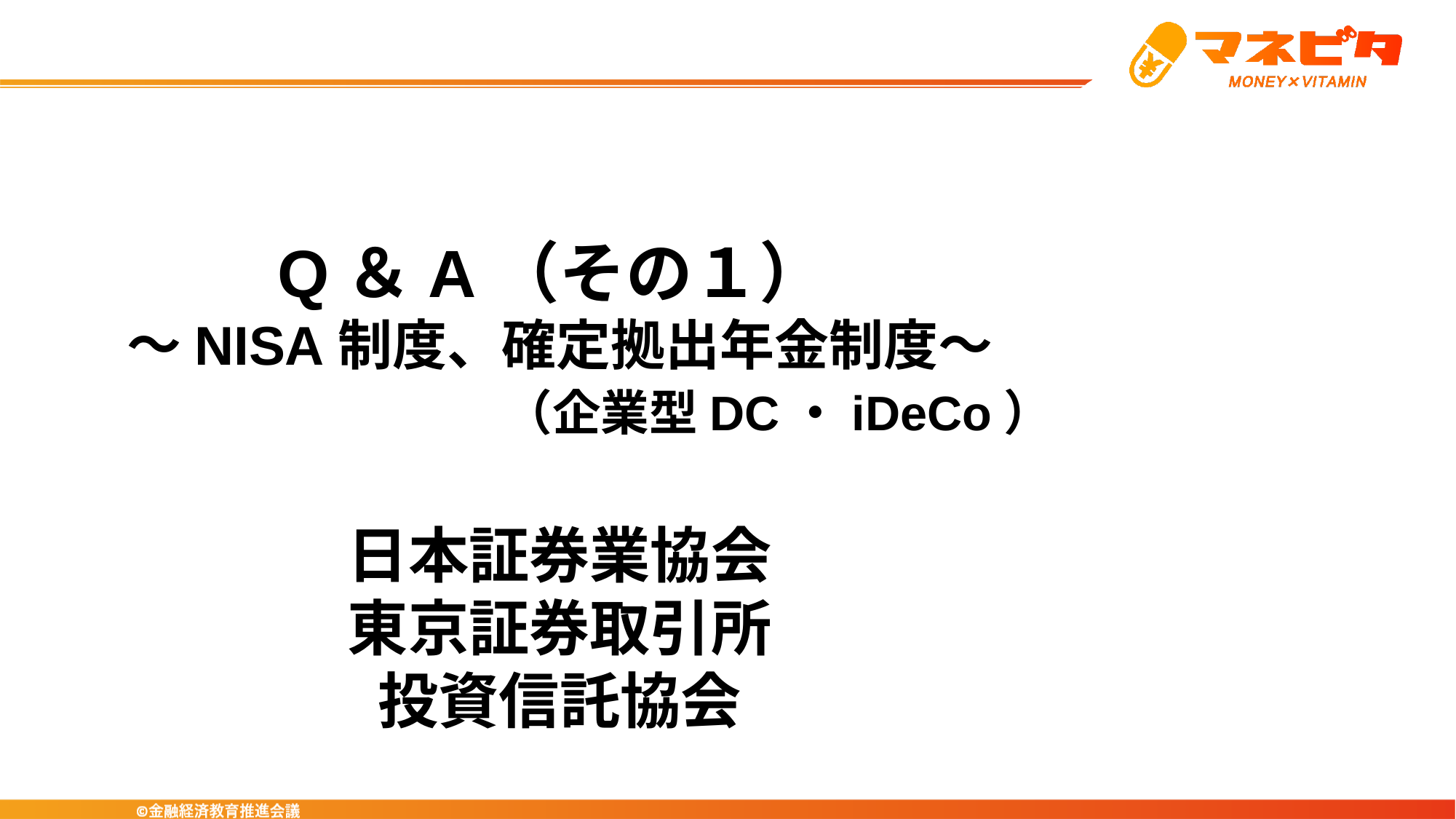

Q＆A（その１）
～NISA制度、確定拠出年金制度～
　　　　　　　　（企業型DC・iDeCo）
日本証券業協会
東京証券取引所
投資信託協会